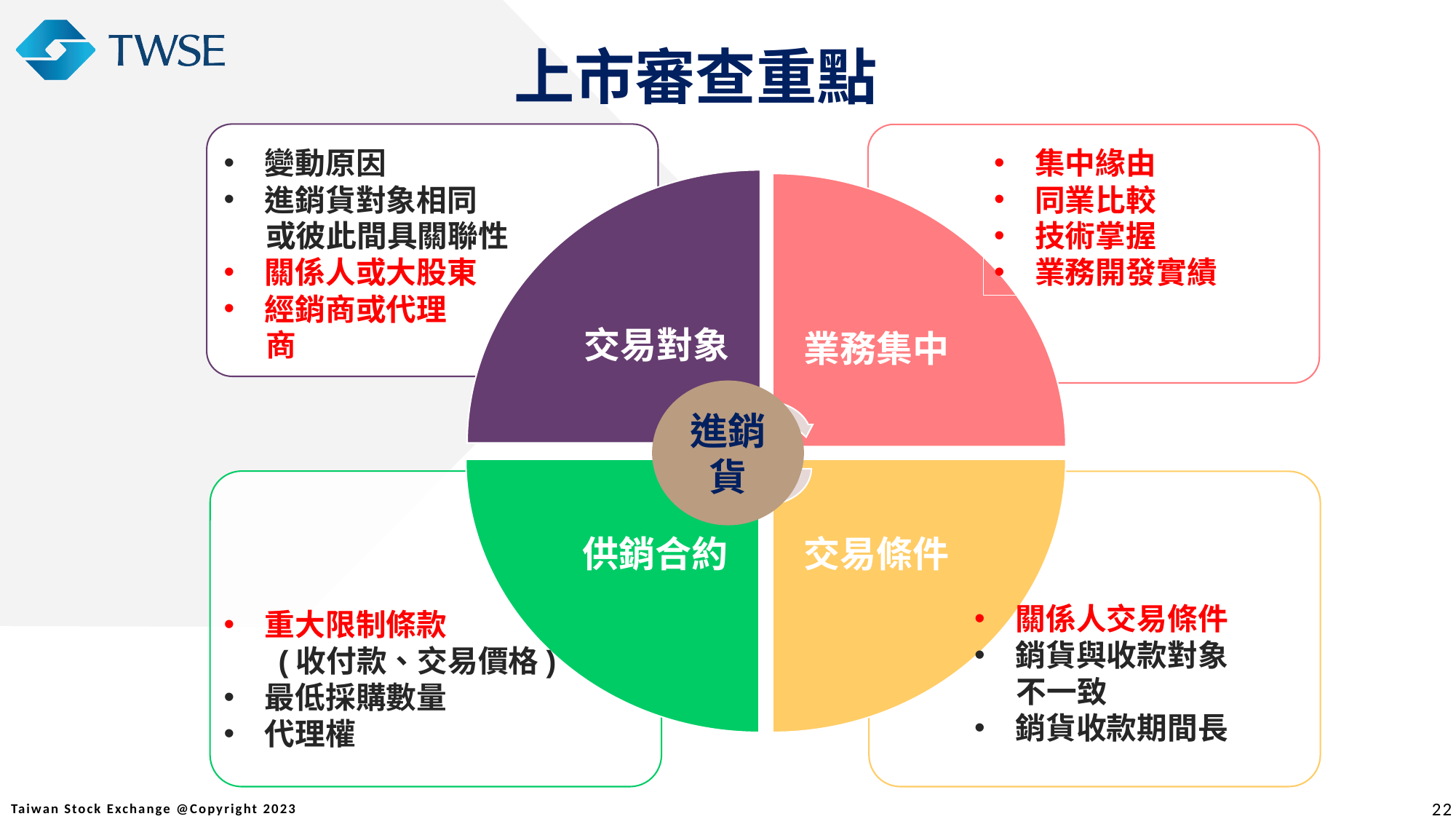

上市審查重點

交易對象
業務集中
交易條件
供銷合約
變動原因
進銷貨對象相同
     或彼此間具關聯性
關係人或大股東
經銷商或代理
     商

集中緣由
同業比較
技術掌握
業務開發實績
進銷貨
關係人交易條件
銷貨與收款對象
     不一致
銷貨收款期間長

重大限制條款
(收付款、交易價格)
最低採購數量
代理權

22